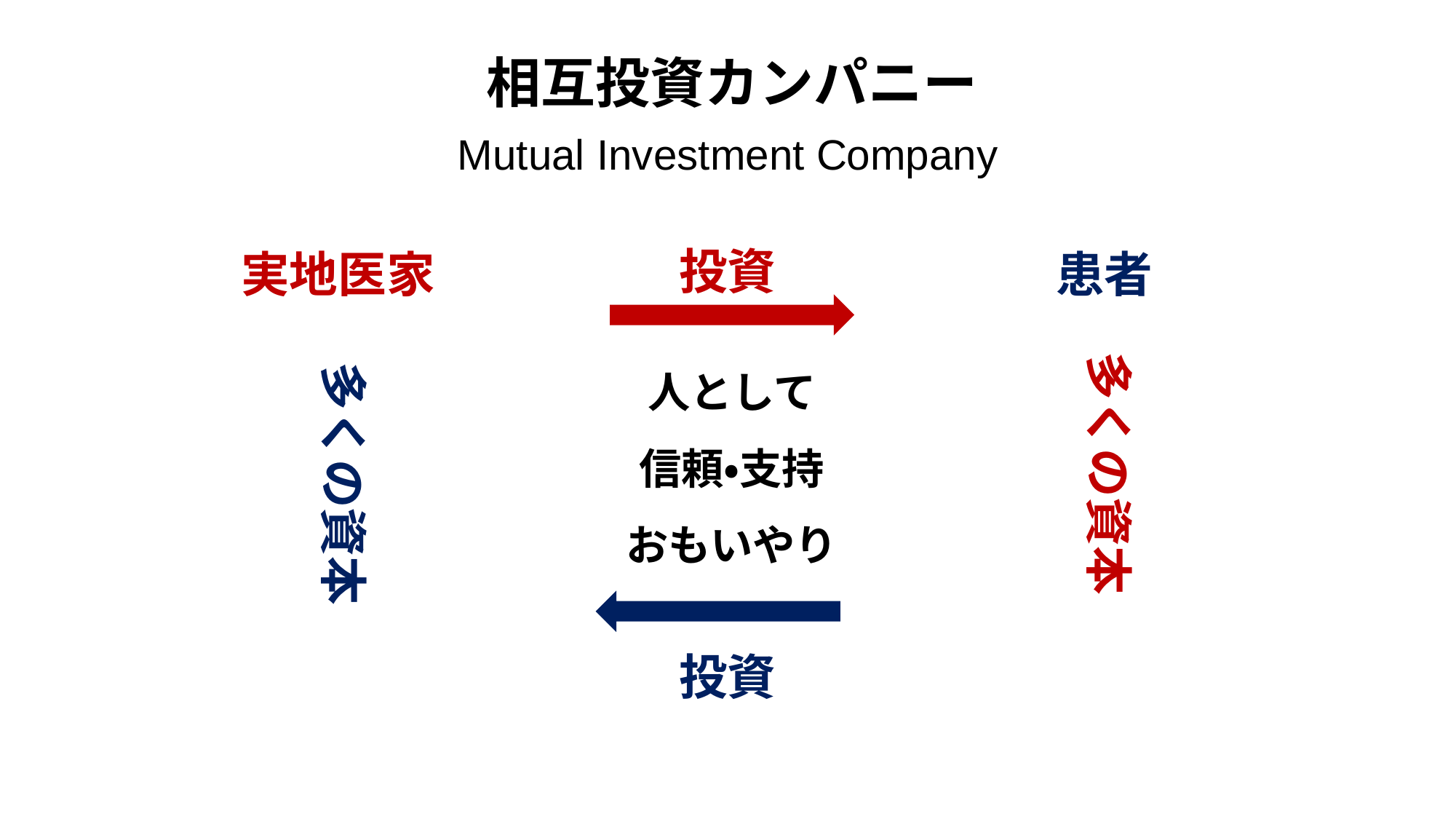

相互投資カンパニー
Mutual Investment Company

投資
実地医家
患者
人として
信頼・支持
おもいやり
多くの資本
多くの資本

投資